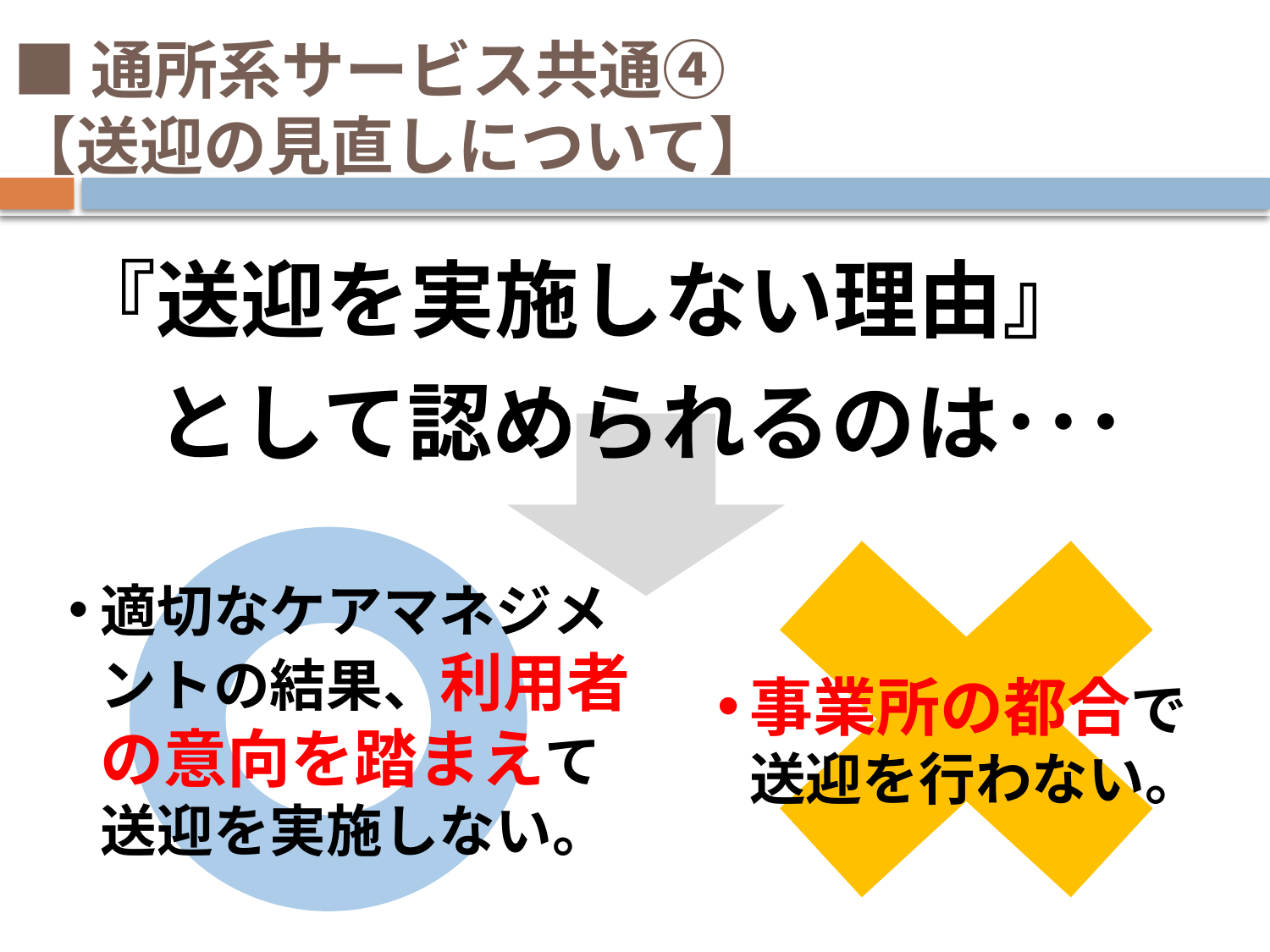

■通所系サービス共通④
【送迎の見直しについて】
『送迎を実施しない理由』
　として認められるのは･･･

適切なケアマネジメントの結果、利用者の意向を踏まえて送迎を実施しない。
事業所の都合で送迎を行わない。